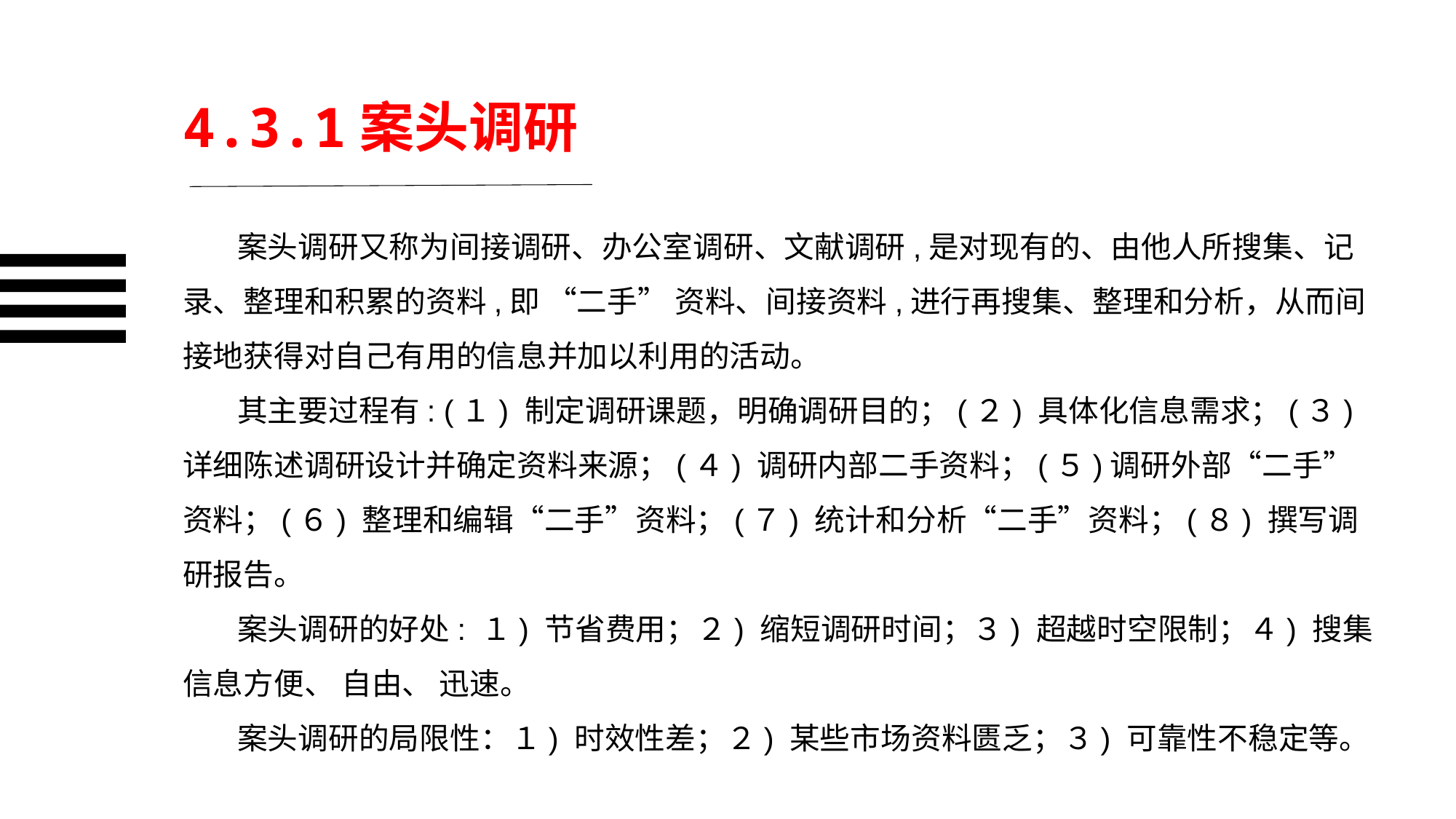

4.3.1案头调研
案头调研又称为间接调研、办公室调研、文献调研,是对现有的、由他人所搜集、记录、整理和积累的资料,即 “二手” 资料、间接资料,进行再搜集、整理和分析，从而间接地获得对自己有用的信息并加以利用的活动。
其主要过程有: (１) 制定调研课题，明确调研目的；(２) 具体化信息需求；(３)详细陈述调研设计并确定资料来源；(４) 调研内部二手资料；(５)调研外部“二手”资料；(６) 整理和编辑“二手”资料；(７) 统计和分析“二手”资料；(８) 撰写调研报告。
案头调研的好处: １) 节省费用；２) 缩短调研时间；３) 超越时空限制；４) 搜集信息方便、 自由、 迅速。
案头调研的局限性：１) 时效性差；２) 某些市场资料匮乏；３) 可靠性不稳定等。